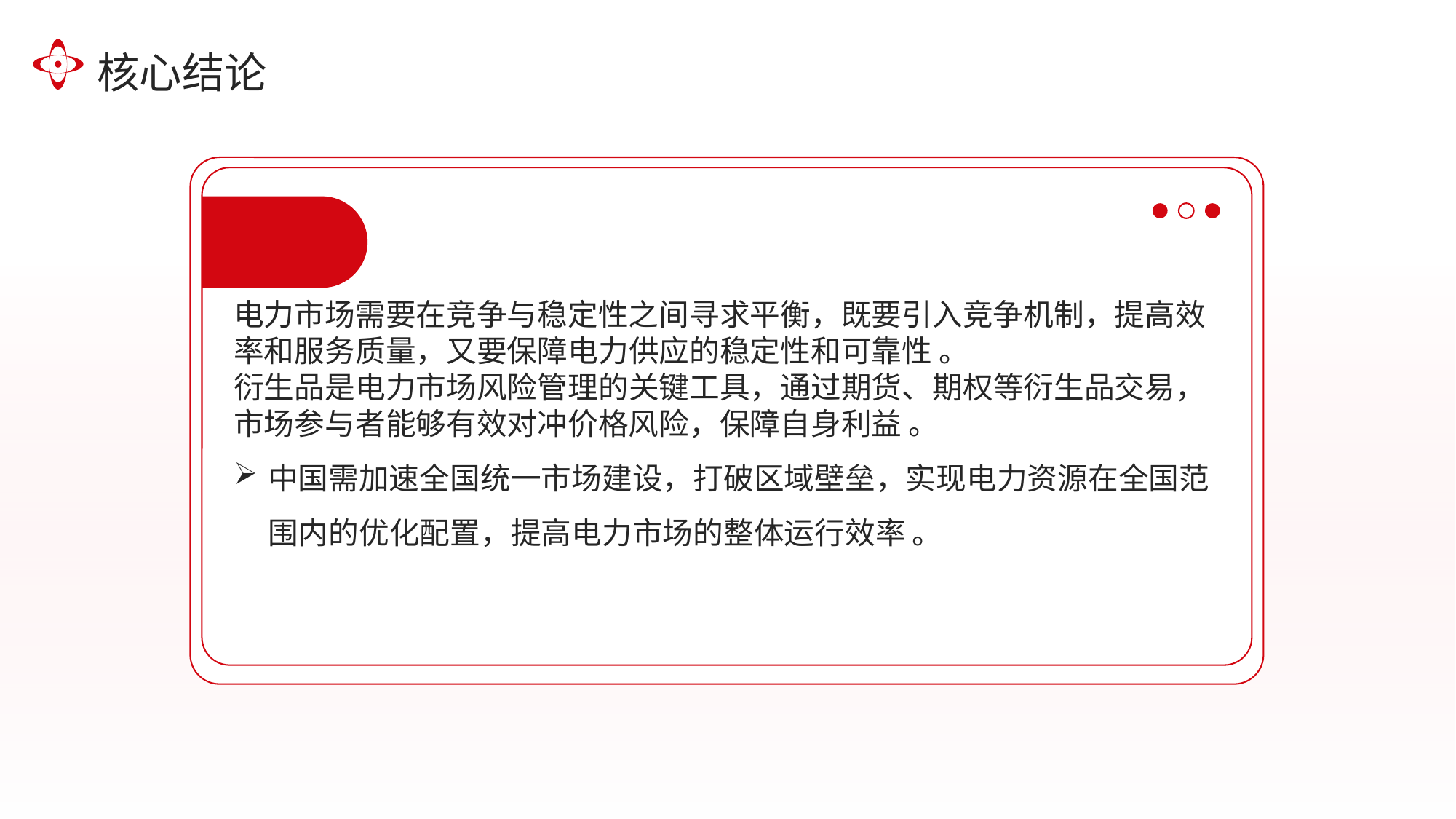

核心结论

电力市场需要在竞争与稳定性之间寻求平衡，既要引入竞争机制，提高效率和服务质量，又要保障电力供应的稳定性和可靠性 。
衍生品是电力市场风险管理的关键工具，通过期货、期权等衍生品交易，市场参与者能够有效对冲价格风险，保障自身利益 。
中国需加速全国统一市场建设，打破区域壁垒，实现电力资源在全国范围内的优化配置，提高电力市场的整体运行效率 。